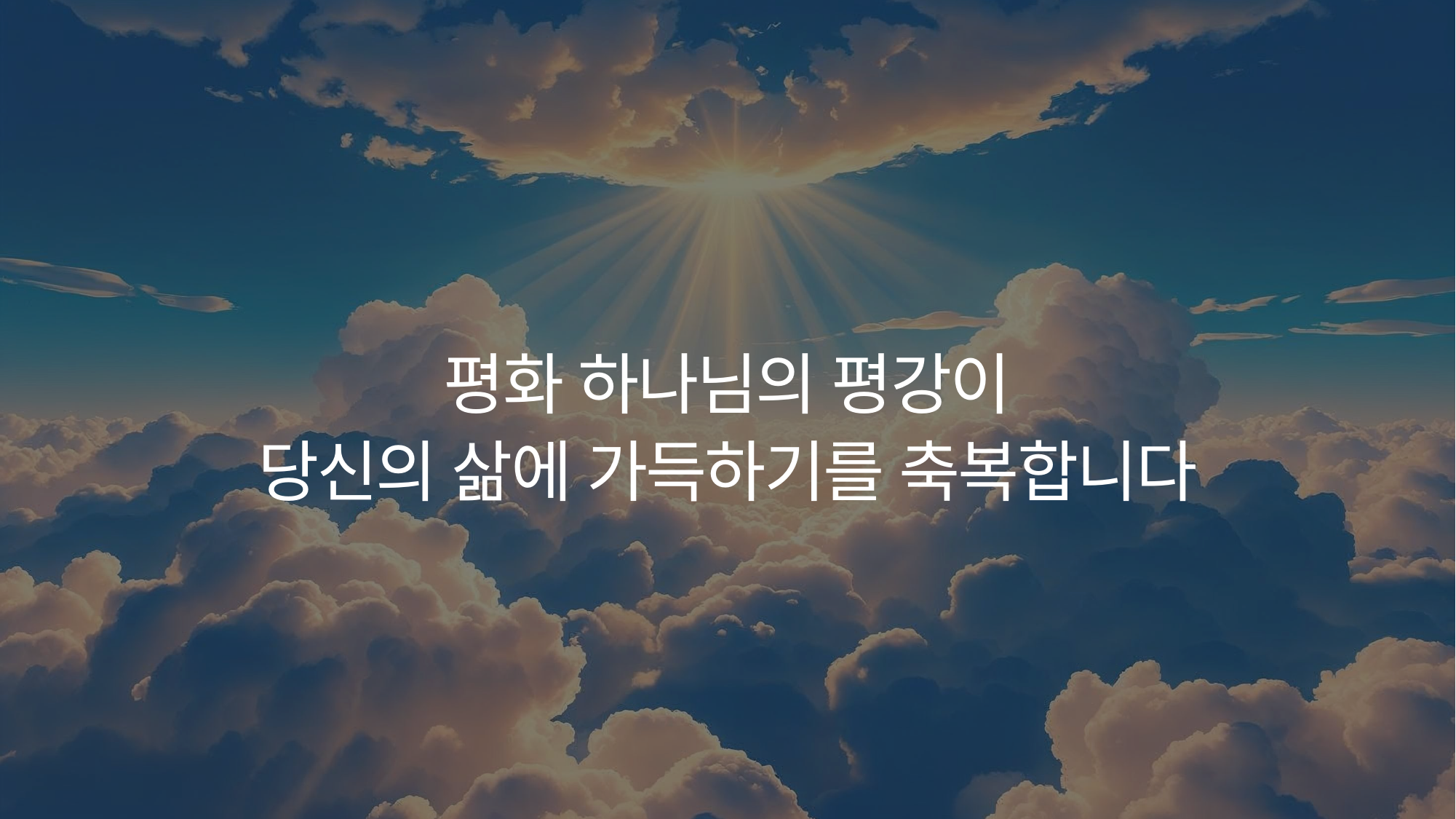

평화 하나님의 평강이
당신의 삶에 가득하기를 축복합니다